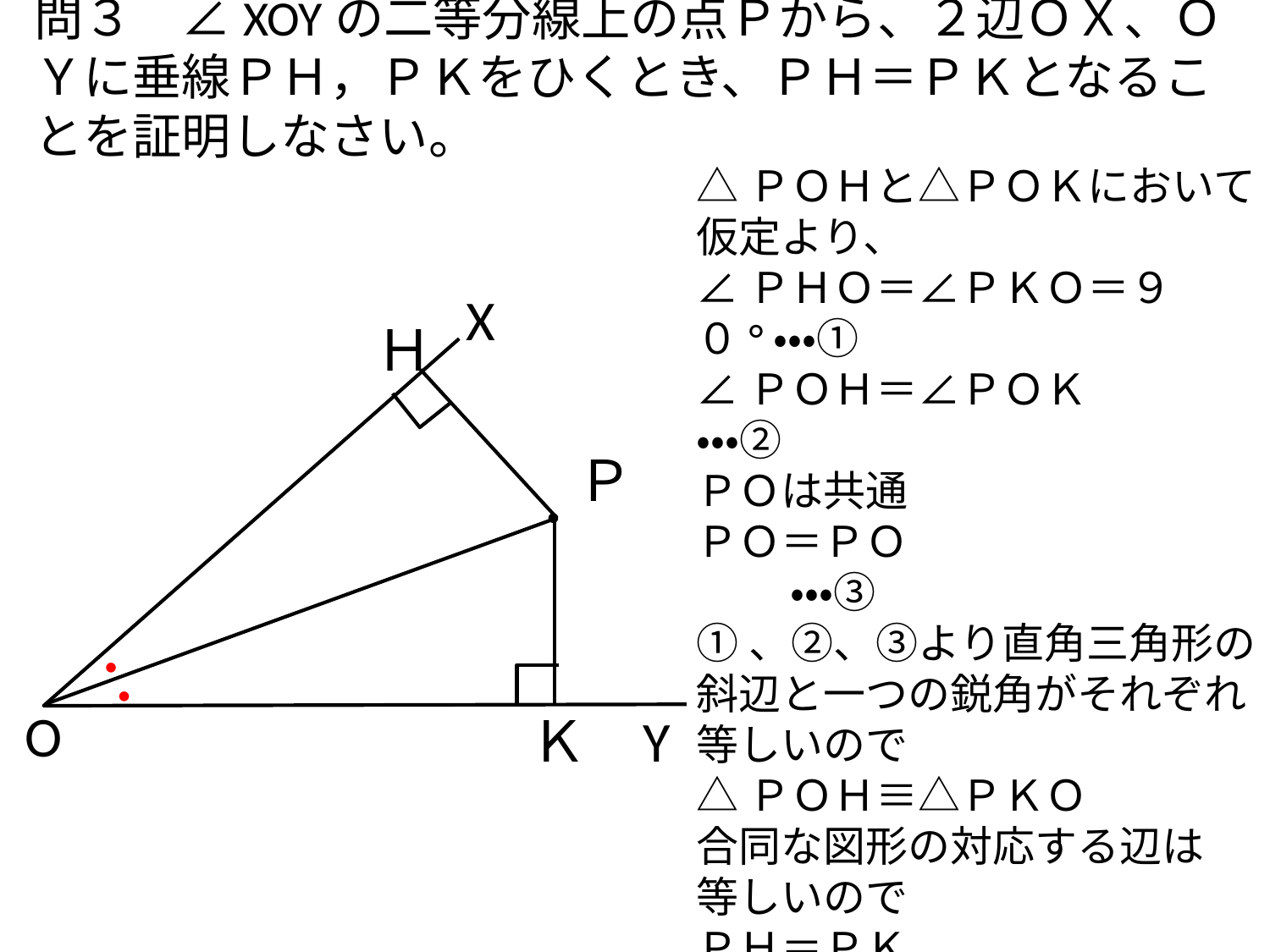

# 問３　∠XOYの二等分線上の点Ｐから、２辺ＯＸ、ＯＹに垂線ＰＨ，ＰＫをひくとき、ＰＨ＝ＰＫとなることを証明しなさい。
△ＰＯＨと△ＰＯＫにおいて
仮定より、
∠ＰＨＯ＝∠ＰＫＯ＝９０°・・・①
∠ＰＯＨ＝∠ＰＯＫ  　　　　 ・・・②
ＰＯは共通
ＰＯ＝ＰＯ　　　　　　　　　　 ・・・③
①、②、③より直角三角形の
斜辺と一つの鋭角がそれぞれ
等しいので
△ＰＯＨ≡△ＰＫＯ
合同な図形の対応する辺は
等しいので
ＰＨ＝ＰＫ
X
Ｈ

Ｐ

●

●
O
Ｋ
Y